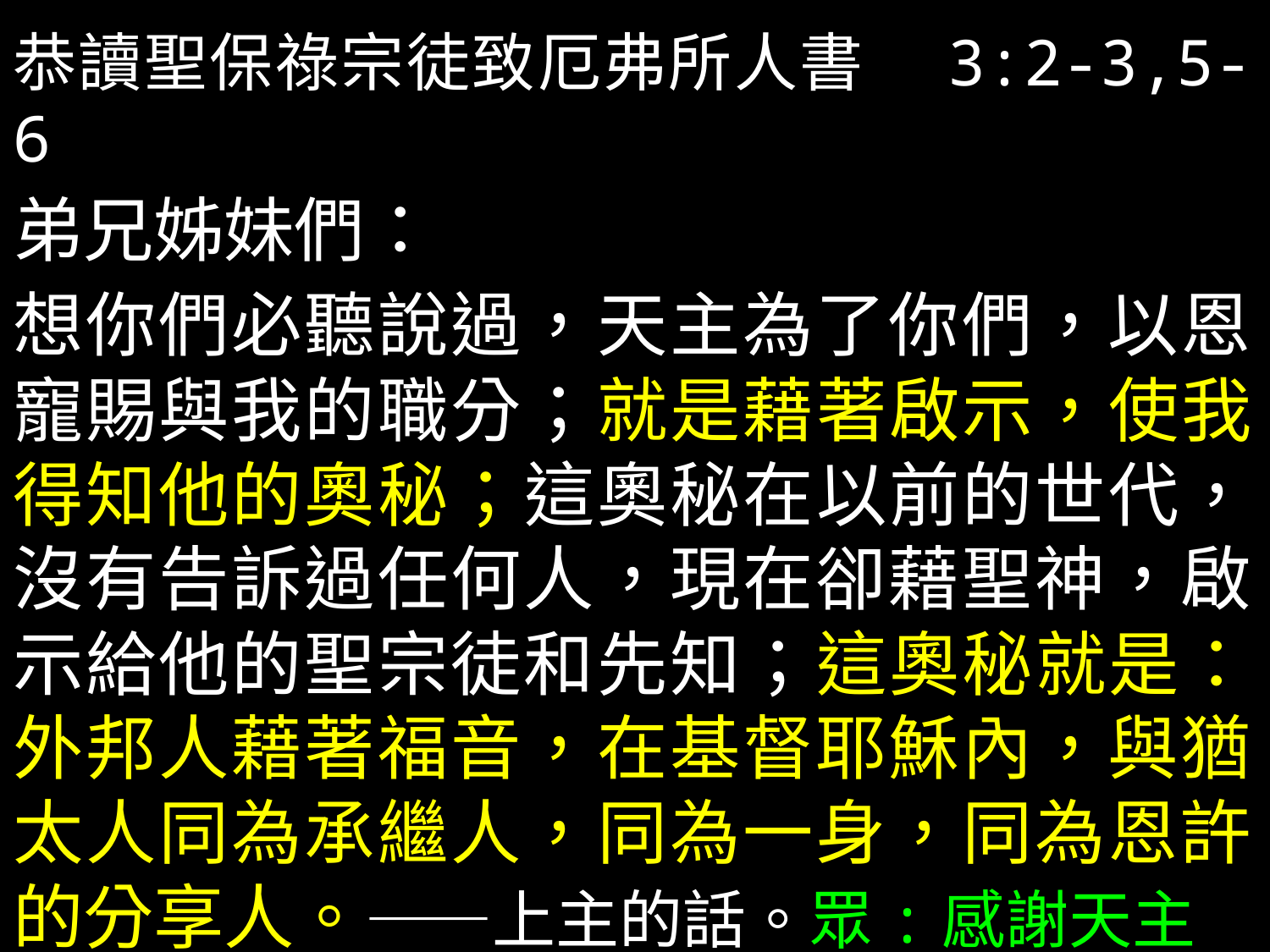

恭讀聖保祿宗徒致厄弗所人書　3:2-3,5-6
弟兄姊妹們：
想你們必聽說過，天主為了你們，以恩寵賜與我的職分；就是藉著啟示，使我得知他的奧秘；這奧秘在以前的世代，沒有告訴過任何人，現在卻藉聖神，啟示給他的聖宗徒和先知；這奧秘就是：外邦人藉著福音，在基督耶穌內，與猶太人同為承繼人，同為一身，同為恩許的分享人。——上主的話。眾:感謝天主